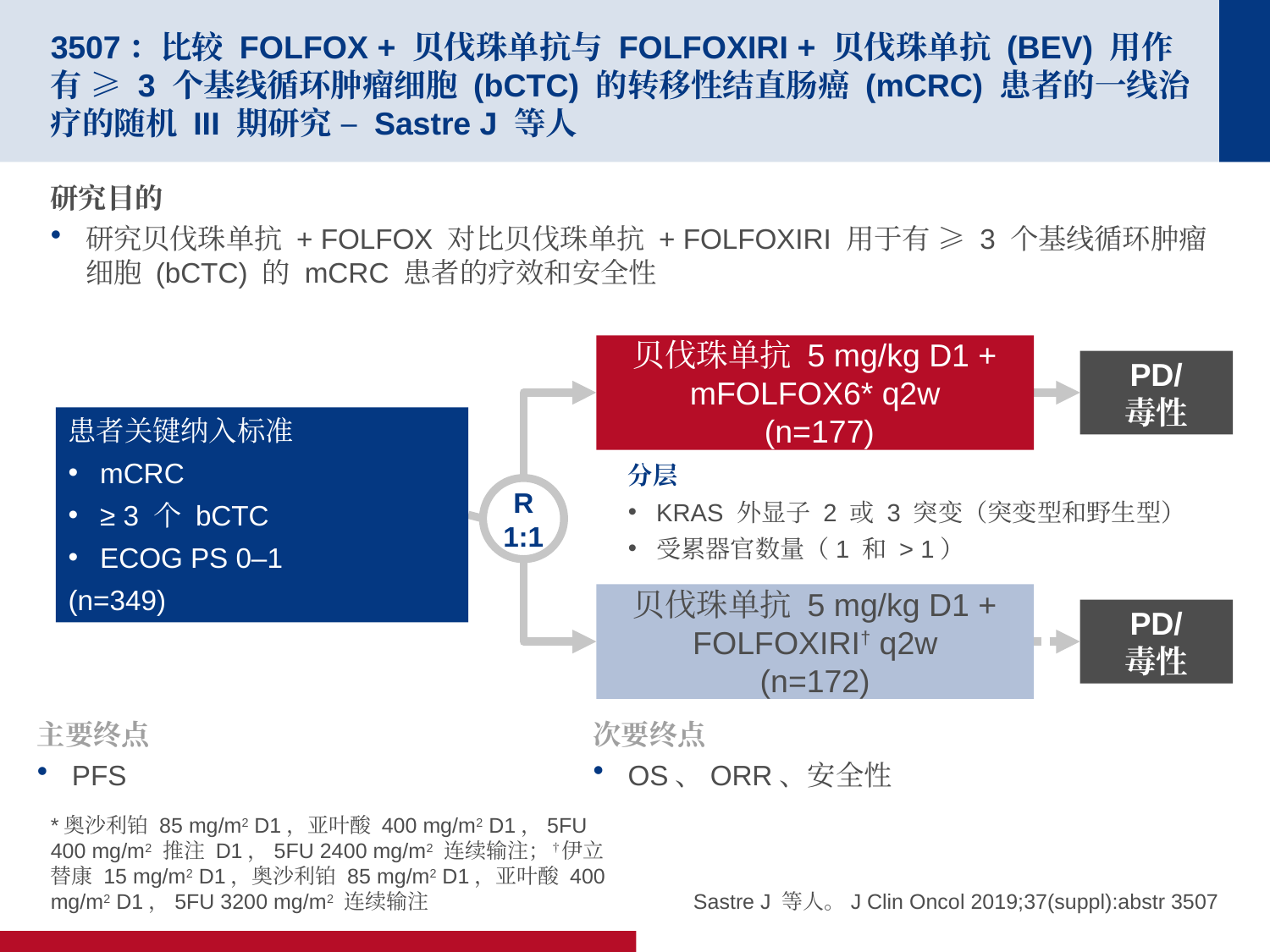

# 3507：比较 FOLFOX + 贝伐珠单抗与 FOLFOXIRI + 贝伐珠单抗 (BEV) 用作有 ≥ 3 个基线循环肿瘤细胞 (bCTC) 的转移性结直肠癌 (mCRC) 患者的一线治疗的随机 III 期研究 – Sastre J 等人
研究目的
研究贝伐珠单抗 + FOLFOX 对比贝伐珠单抗 + FOLFOXIRI 用于有 ≥ 3 个基线循环肿瘤细胞 (bCTC) 的 mCRC 患者的疗效和安全性
贝伐珠单抗 5 mg/kg D1 + mFOLFOX6* q2w
 (n=177)
PD/
毒性
患者关键纳入标准
mCRC
≥ 3 个 bCTC
ECOG PS 0–1
(n=349)
分层
KRAS 外显子 2 或 3 突变（突变型和野生型）
受累器官数量（1 和 > 1）
R
1:1
贝伐珠单抗 5 mg/kg D1 + FOLFOXIRI† q2w
(n=172)
PD/
毒性
主要终点
PFS

次要终点
OS、ORR、安全性
*奥沙利铂 85 mg/m2 D1，亚叶酸 400 mg/m2 D1，5FU 400 mg/m2 推注 D1，5FU 2400 mg/m2 连续输注；†伊立替康 15 mg/m2 D1，奥沙利铂 85 mg/m2 D1，亚叶酸 400 mg/m2 D1，5FU 3200 mg/m2 连续输注
Sastre J 等人。J Clin Oncol 2019;37(suppl):abstr 3507